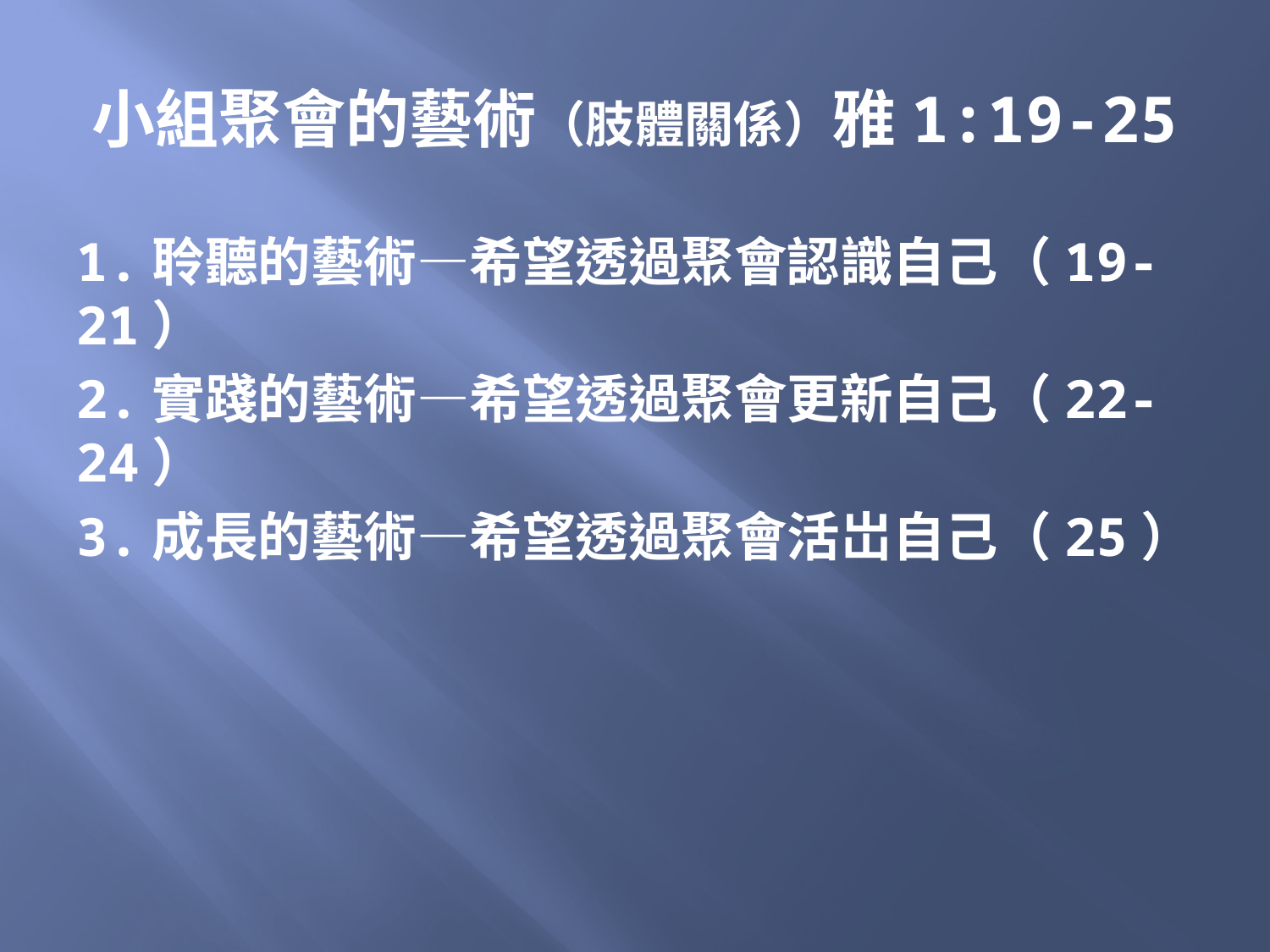

# 小組聚會的藝術（肢體關係）雅1:19-25
1.聆聽的藝術—希望透過聚會認識自己（19-21）
2.實踐的藝術—希望透過聚會更新自己（22-24）
3.成長的藝術—希望透過聚會活岀自己（25）